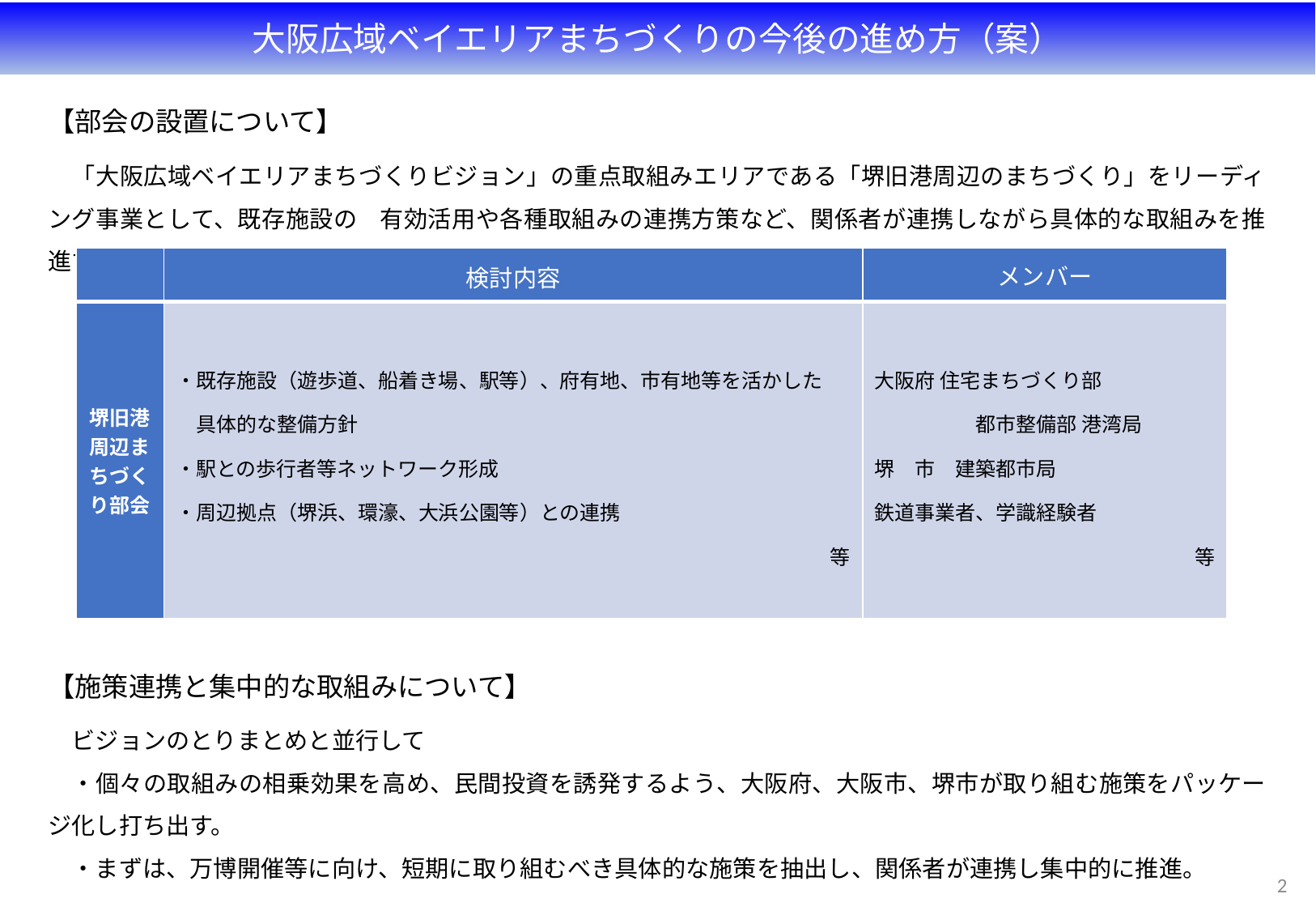

大阪広域ベイエリアまちづくりの今後の進め方（案）
【部会の設置について】
　「大阪広域ベイエリアまちづくりビジョン」の重点取組みエリアである「堺旧港周辺のまちづくり」をリーディング事業として、既存施設の    有効活用や各種取組みの連携方策など、関係者が連携しながら具体的な取組みを推進するため、部会を設置する。
|  | 検討内容 | メンバー |
| --- | --- | --- |
| 堺旧港周辺まちづくり部会 | ・既存施設（遊歩道、船着き場、駅等）、府有地、市有地等を活かした 　具体的な整備方針 ・駅との歩行者等ネットワーク形成 ・周辺拠点（堺浜、環濠、大浜公園等）との連携 等 | 大阪府 住宅まちづくり部 　　　　　都市整備部 港湾局 堺　市　建築都市局 鉄道事業者、学識経験者 等 |
【施策連携と集中的な取組みについて】
　ビジョンのとりまとめと並行して
　・個々の取組みの相乗効果を高め、民間投資を誘発するよう、大阪府、大阪市、堺市が取り組む施策をパッケージ化し打ち出す。
　・まずは、万博開催等に向け、短期に取り組むべき具体的な施策を抽出し、関係者が連携し集中的に推進。
2